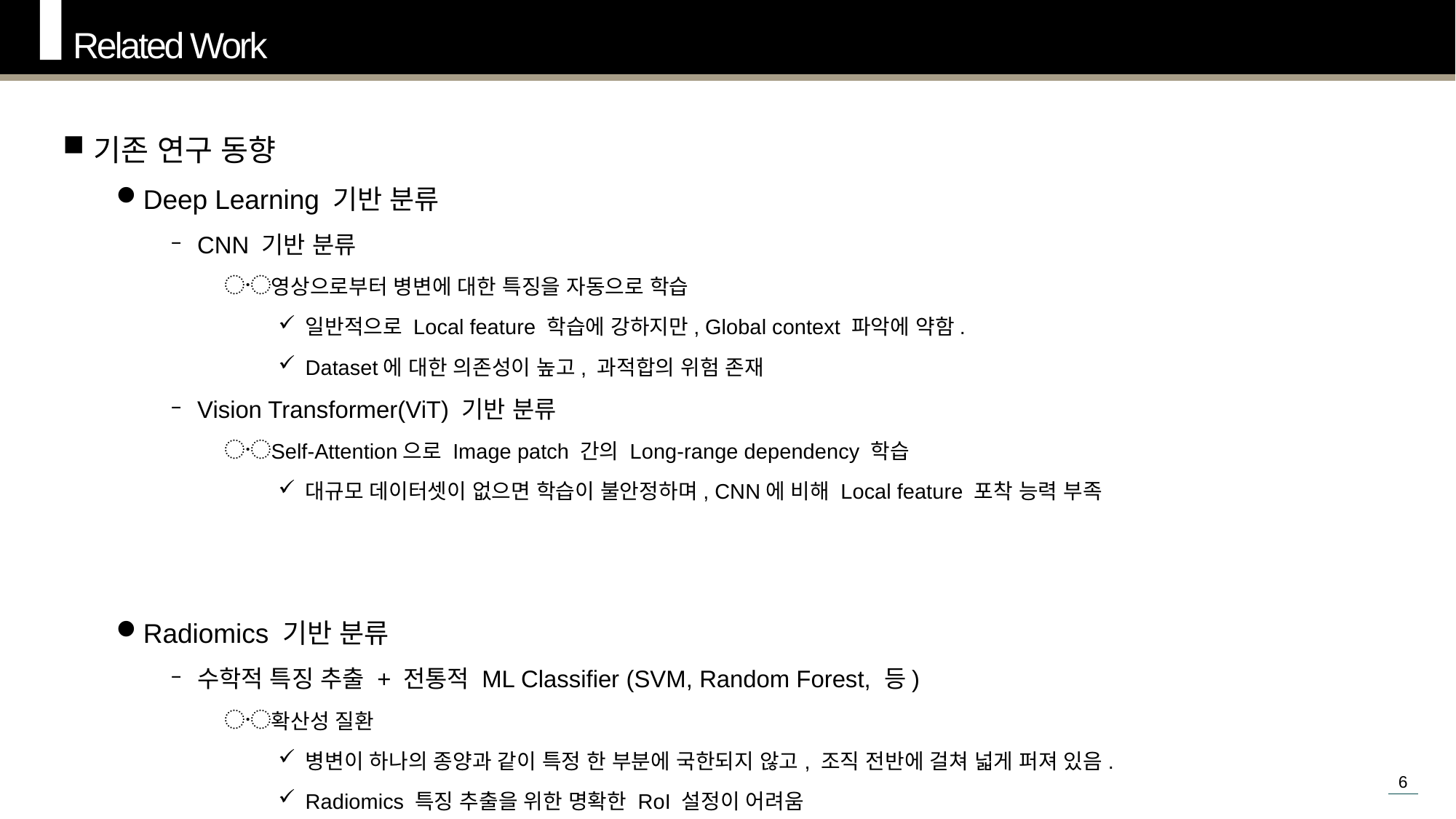

Related Work
기존 연구 동향
Deep Learning 기반 분류
CNN 기반 분류
영상으로부터 병변에 대한 특징을 자동으로 학습
일반적으로 Local feature 학습에 강하지만, Global context 파악에 약함.
Dataset에 대한 의존성이 높고, 과적합의 위험 존재
Vision Transformer(ViT) 기반 분류
Self-Attention으로 Image patch 간의 Long-range dependency 학습
대규모 데이터셋이 없으면 학습이 불안정하며, CNN에 비해 Local feature 포착 능력 부족

Radiomics 기반 분류
수학적 특징 추출 + 전통적 ML Classifier (SVM, Random Forest, 등)
확산성 질환
병변이 하나의 종양과 같이 특정 한 부분에 국한되지 않고, 조직 전반에 걸쳐 넓게 퍼져 있음.
Radiomics 특징 추출을 위한 명확한 RoI 설정이 어려움